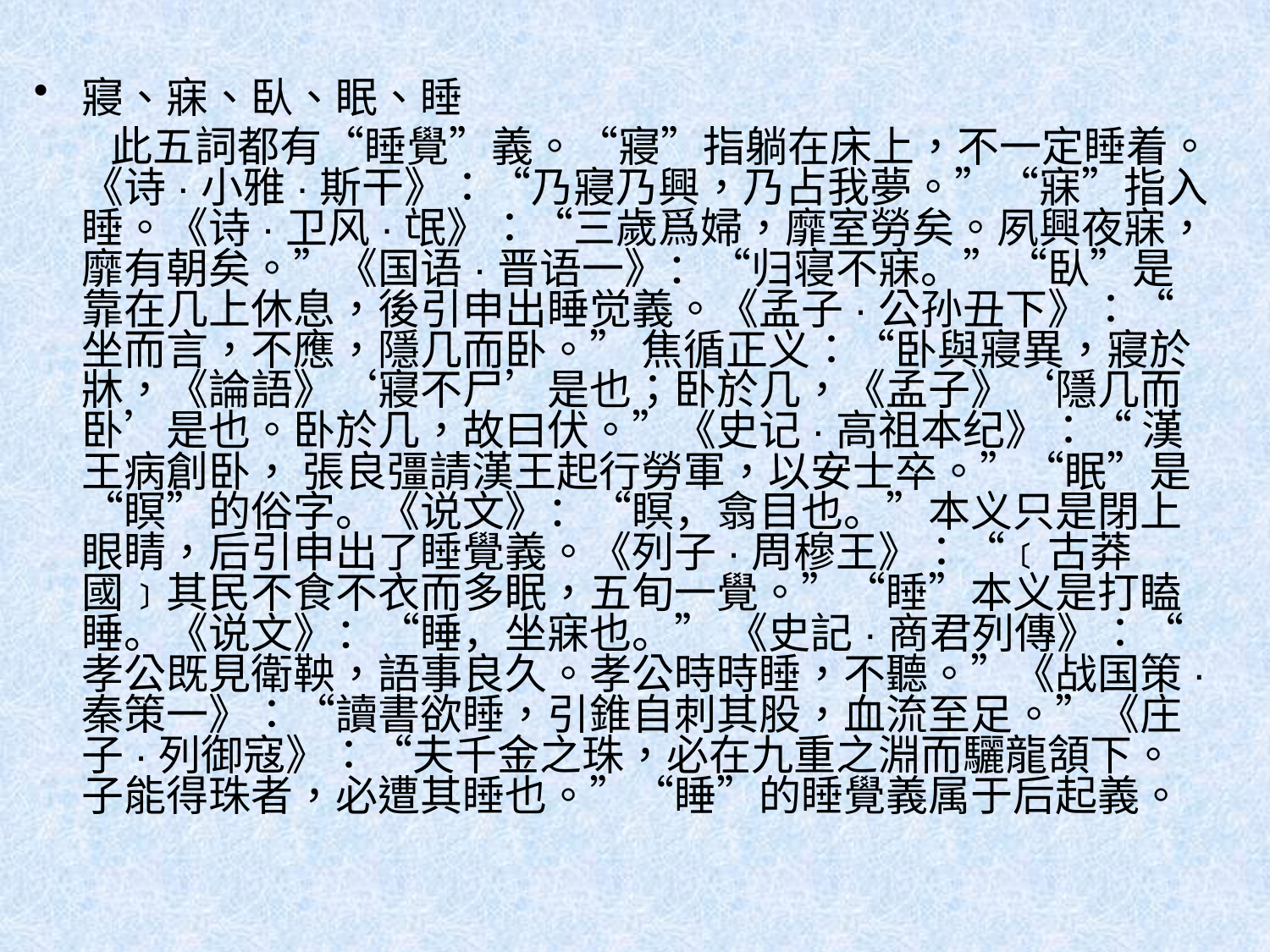

寢、寐、臥、眠、睡
       此五詞都有“睡覺”義。“寢”指躺在床上，不一定睡着。《诗·小雅·斯干》：“乃寢乃興，乃占我夢。”“寐”指入睡。《诗·卫风·氓》：“三歲爲婦，靡室勞矣。夙興夜寐，靡有朝矣。”《国语·晋语一》：“归寝不寐。”“臥”是靠在几上休息，後引申出睡觉義。《孟子·公孙丑下》：“坐而言，不應，隱几而卧。” 焦循正义：“卧與寢異，寢於牀，《論語》‘寢不尸’是也；卧於几，《孟子》‘隱几而卧’是也。卧於几，故曰伏。”《史记·高祖本纪》：“ 漢王病創卧， 張良彊請漢王起行勞軍，以安士卒。”“眠”是“瞑”的俗字。《说文》：“瞑，翕目也。”本义只是閉上眼睛，后引申出了睡覺義。《列子·周穆王》：“﹝古莽國﹞其民不食不衣而多眠，五旬一覺。”“睡”本义是打瞌睡。《说文》：“睡，坐寐也。” 《史記·商君列傳》：“孝公既見衛鞅，語事良久。孝公時時睡，不聽。”《战国策·秦策一》：“讀書欲睡，引錐自刺其股，血流至足。”《庄子·列御寇》：“夫千金之珠，必在九重之淵而驪龍頷下。子能得珠者，必遭其睡也。”“睡”的睡覺義属于后起義。